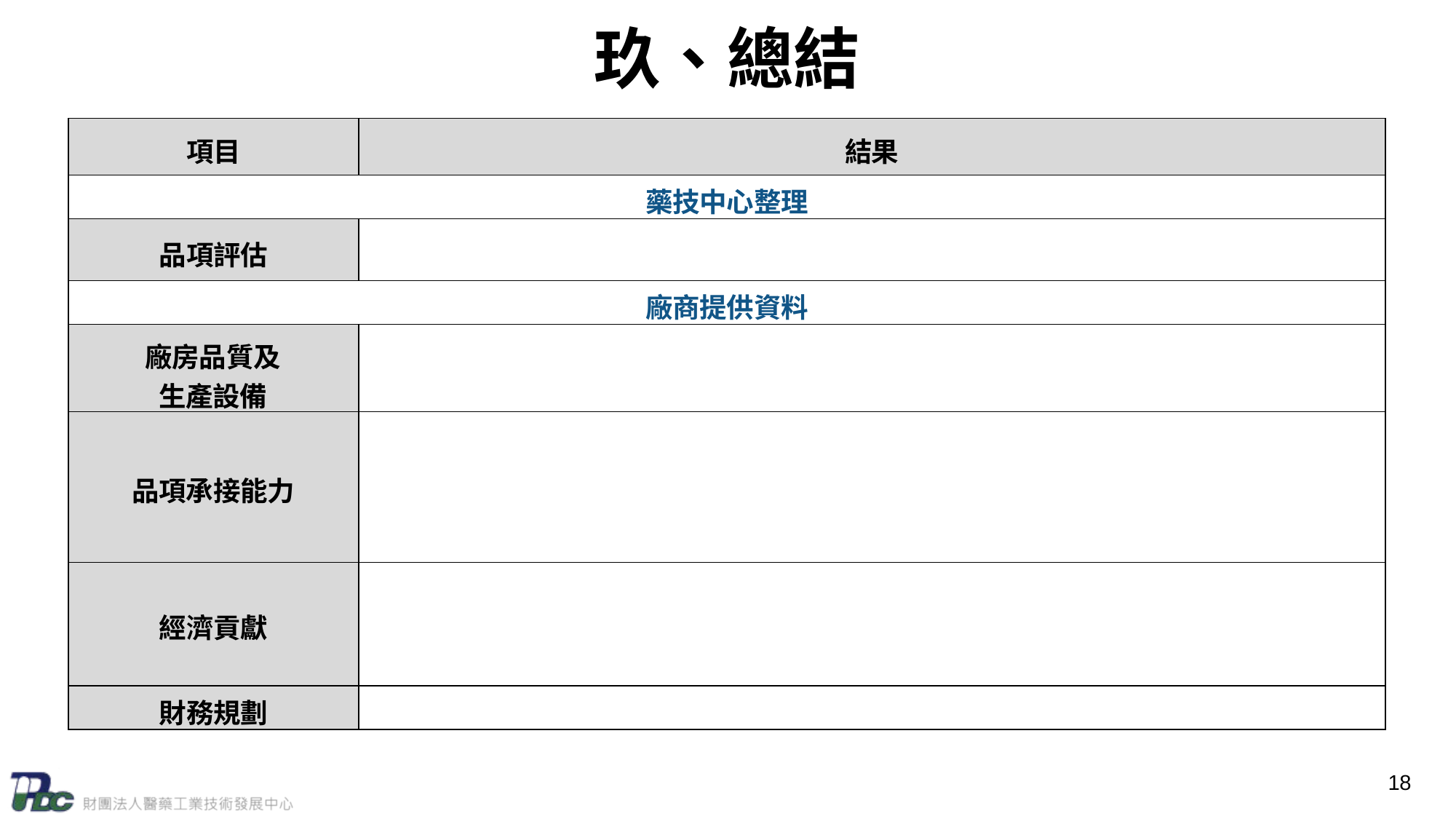

# 玖、總結
| 項目 | 結果 |
| --- | --- |
| 藥技中心整理 |  |
| 品項評估 |  |
| 廠商提供資料 |  |
| 廠房品質及生產設備 |  |
| 品項承接能力 |  |
| 經濟貢獻 |  |
| 財務規劃 |  |
18